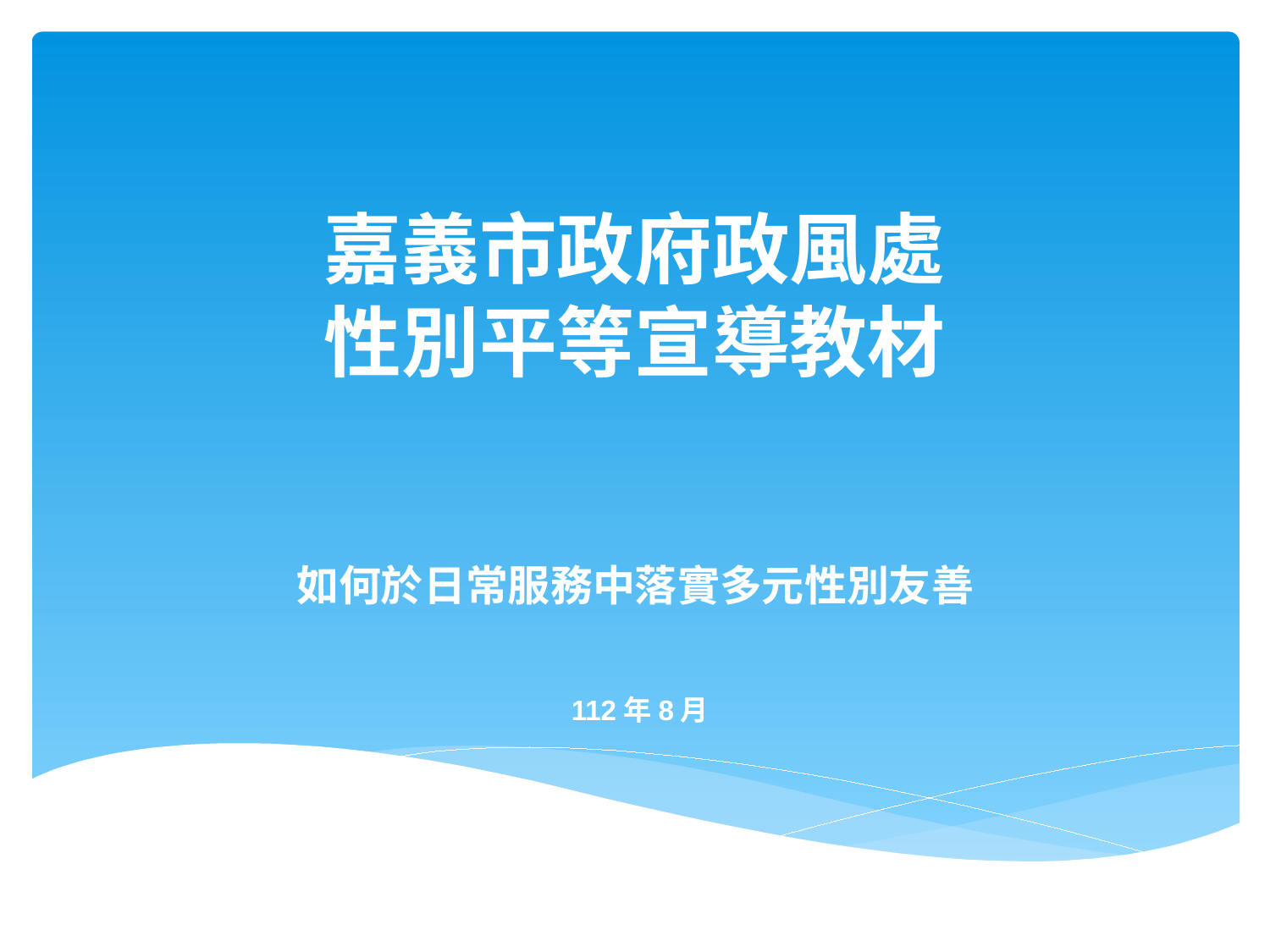

# 嘉義市政府政風處 性別平等宣導教材

如何於日常服務中落實多元性別友善
112年8月